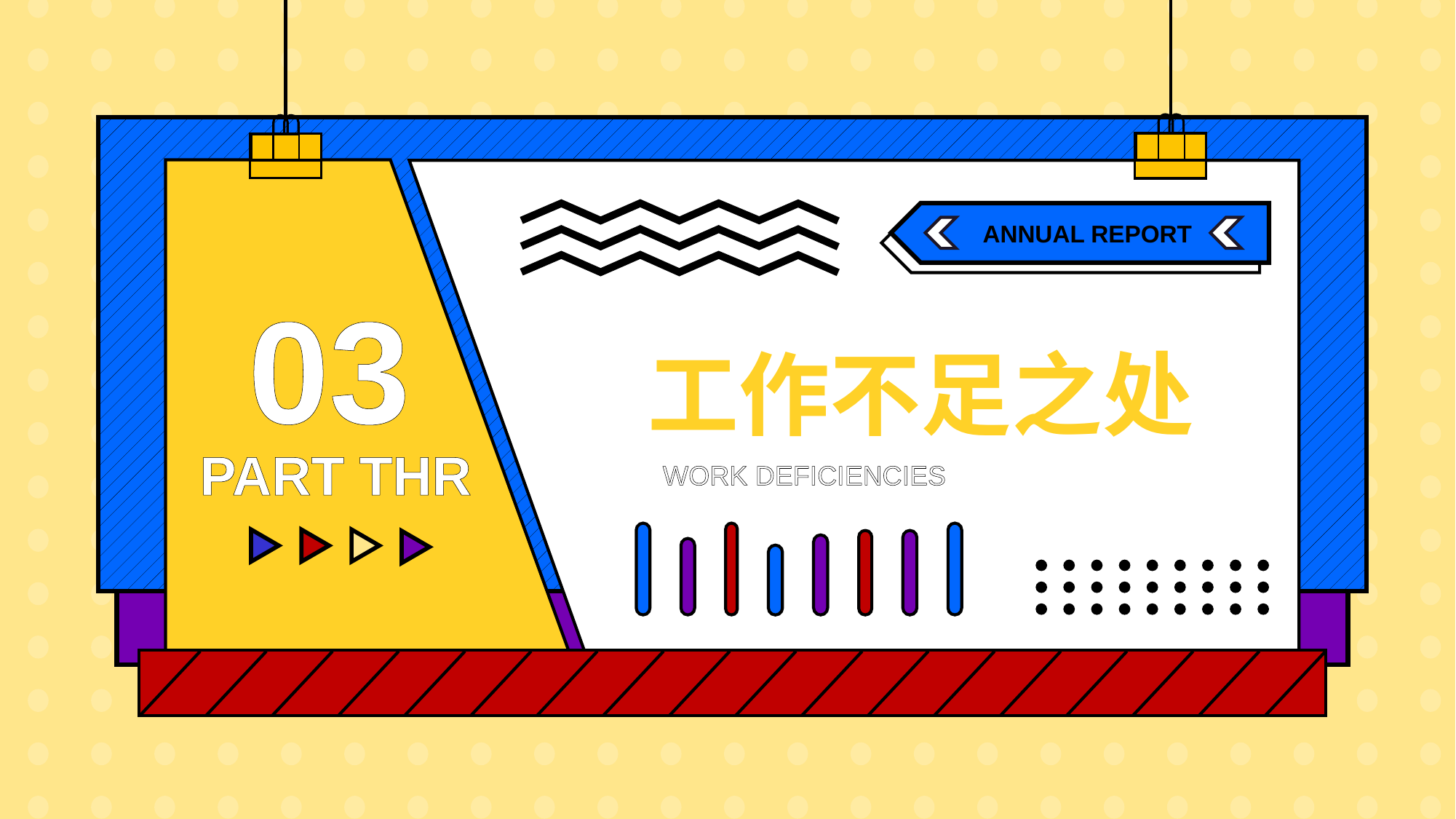

ANNUAL REPORT

03
工作不足之处
PART THR
WORK DEFICIENCIES